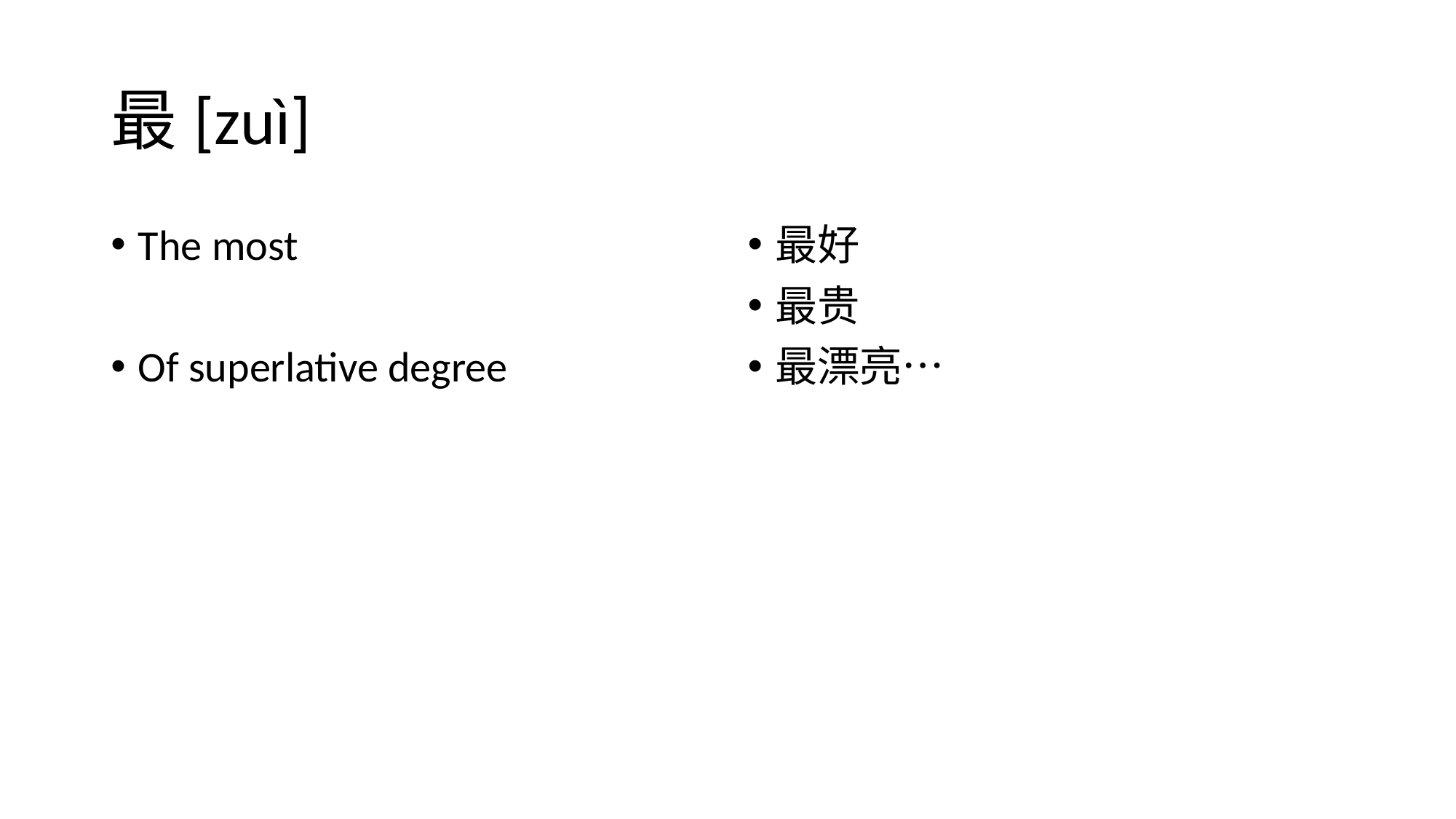

# 最[zuì]
The most

Of superlative degree
最好
最贵
最漂亮…